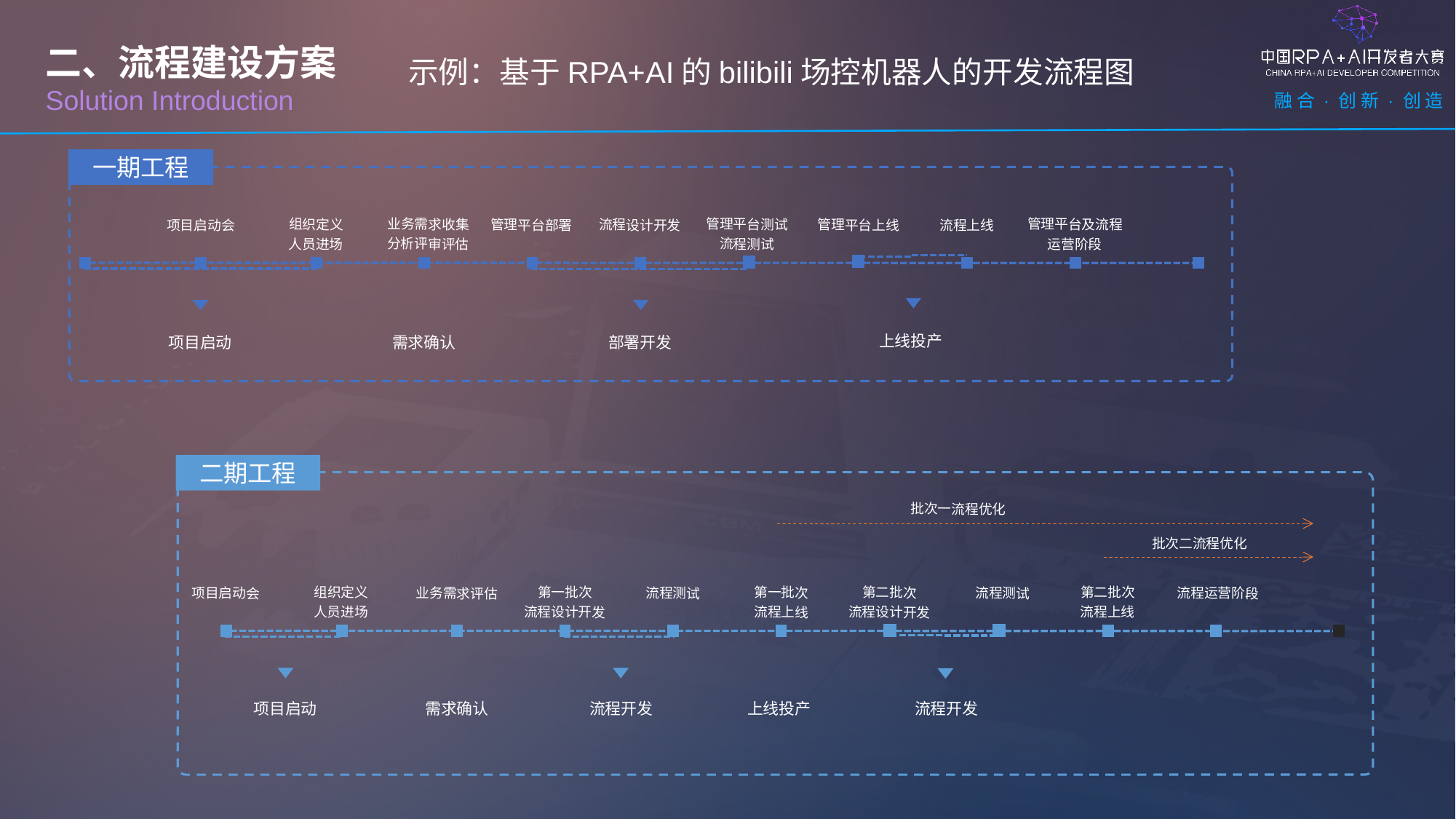

二、流程建设方案
Solution Introduction

示例：基于RPA+AI的bilibili场控机器人的开发流程图
一期工程

业务需求收集
分析评审评估
管理平台测试
流程测试
组织定义
人员进场
管理平台及流程
运营阶段
项目启动会
管理平台部署
流程设计开发
管理平台上线
流程上线

上线投产
项目启动
需求确认
部署开发
二期工程

批次一流程优化
批次二流程优化
组织定义
人员进场
第一批次
流程设计开发
第二批次
流程上线
第一批次
流程上线
第二批次
流程设计开发
项目启动会
流程运营阶段
业务需求评估
流程测试
流程测试

项目启动
需求确认
流程开发
上线投产
流程开发